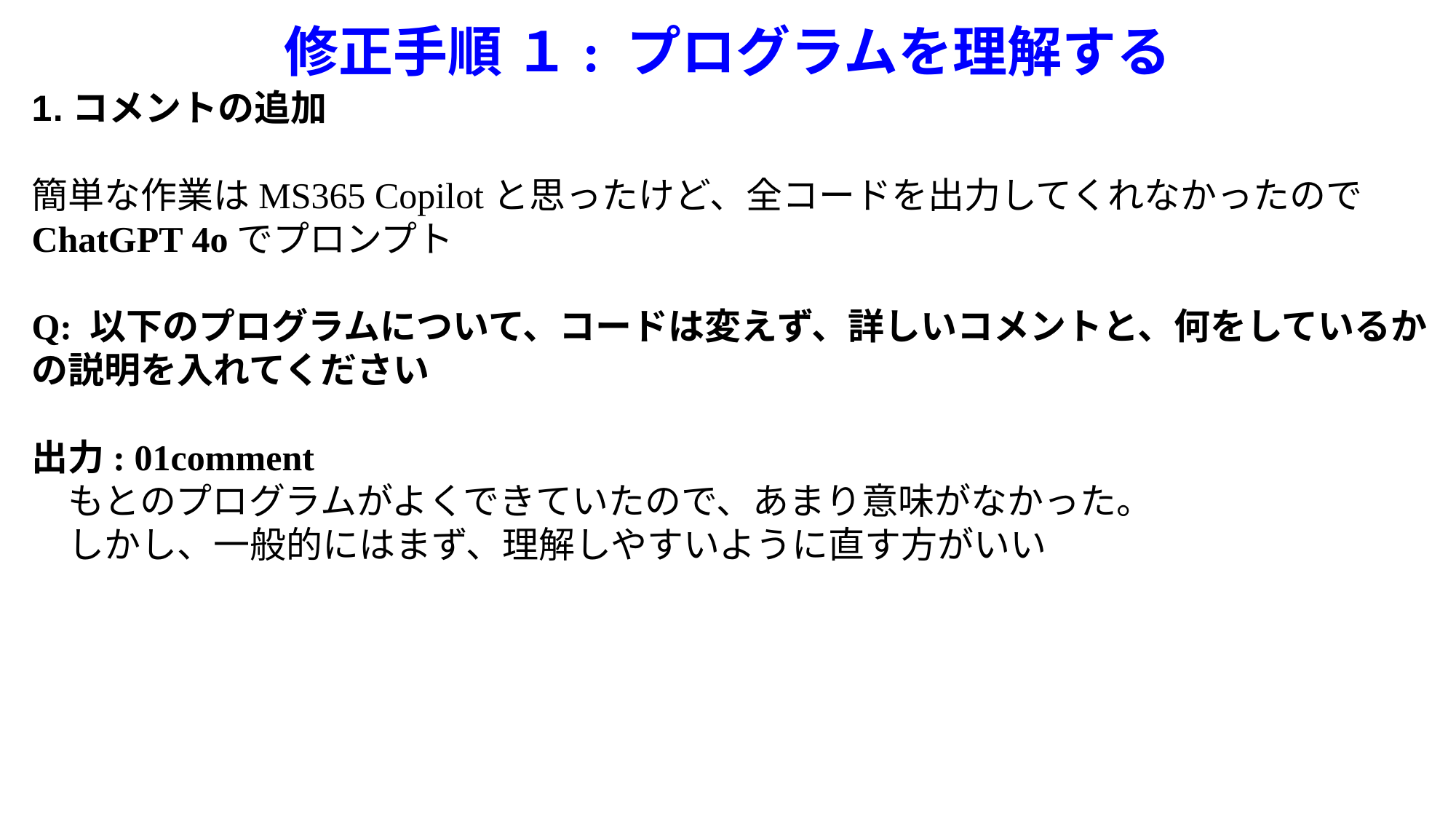

# 修正手順 １: プログラムを理解する
コメントの追加

簡単な作業はMS365 Copilotと思ったけど、全コードを出力してくれなかったので
ChatGPT 4oでプロンプト

Q: 以下のプログラムについて、コードは変えず、詳しいコメントと、何をしているかの説明を入れてください

出力: 01comment
　もとのプログラムがよくできていたので、あまり意味がなかった。
　しかし、一般的にはまず、理解しやすいように直す方がいい